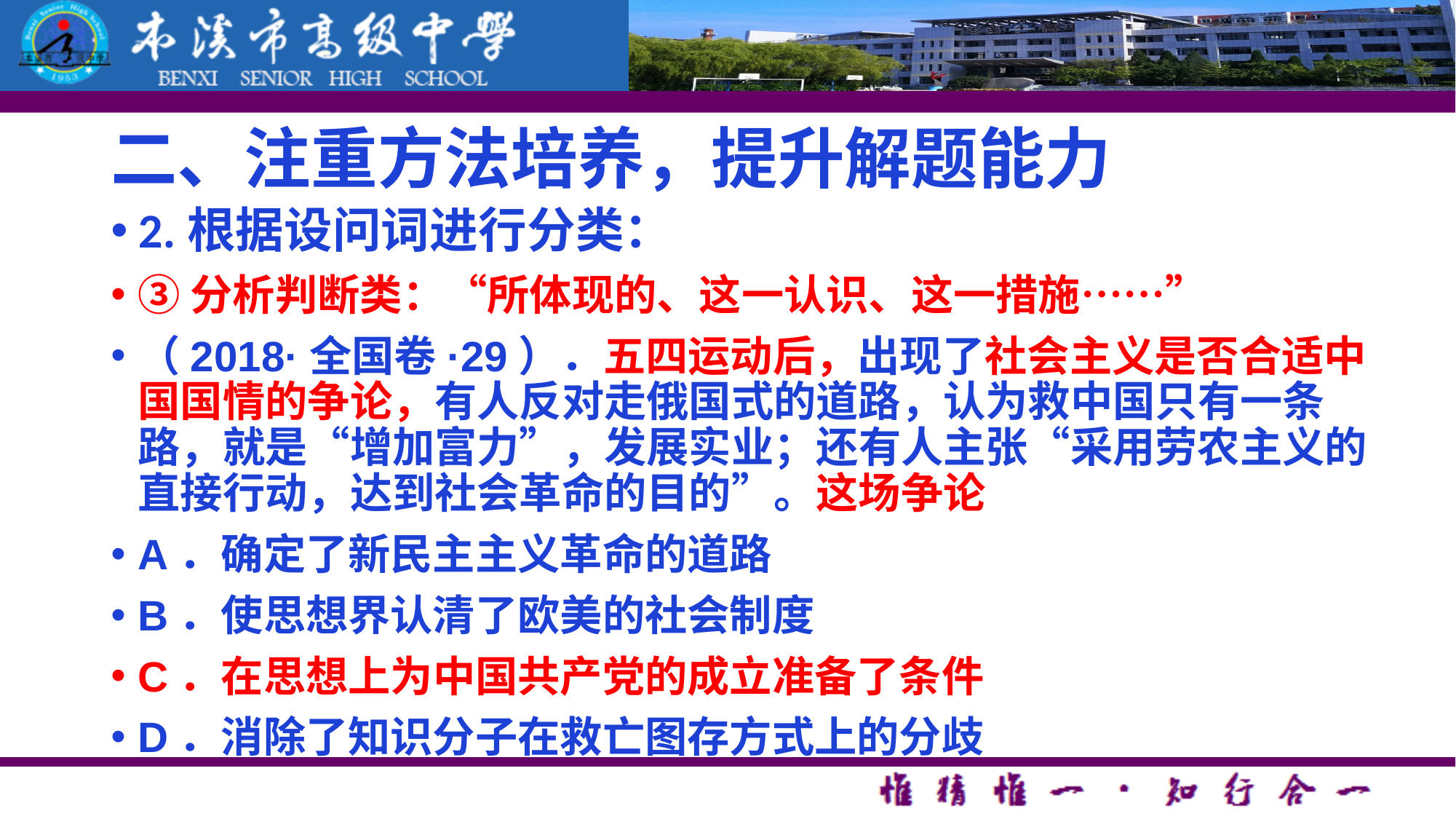

# 二、注重方法培养，提升解题能力
2.根据设问词进行分类：
③分析判断类：“所体现的、这一认识、这一措施……”
（2018·全国卷·29）．五四运动后，出现了社会主义是否合适中国国情的争论，有人反对走俄国式的道路，认为救中国只有一条路，就是“增加富力”，发展实业；还有人主张“采用劳农主义的直接行动，达到社会革命的目的”。这场争论
A．确定了新民主主义革命的道路
B．使思想界认清了欧美的社会制度
C．在思想上为中国共产党的成立准备了条件
D．消除了知识分子在救亡图存方式上的分歧